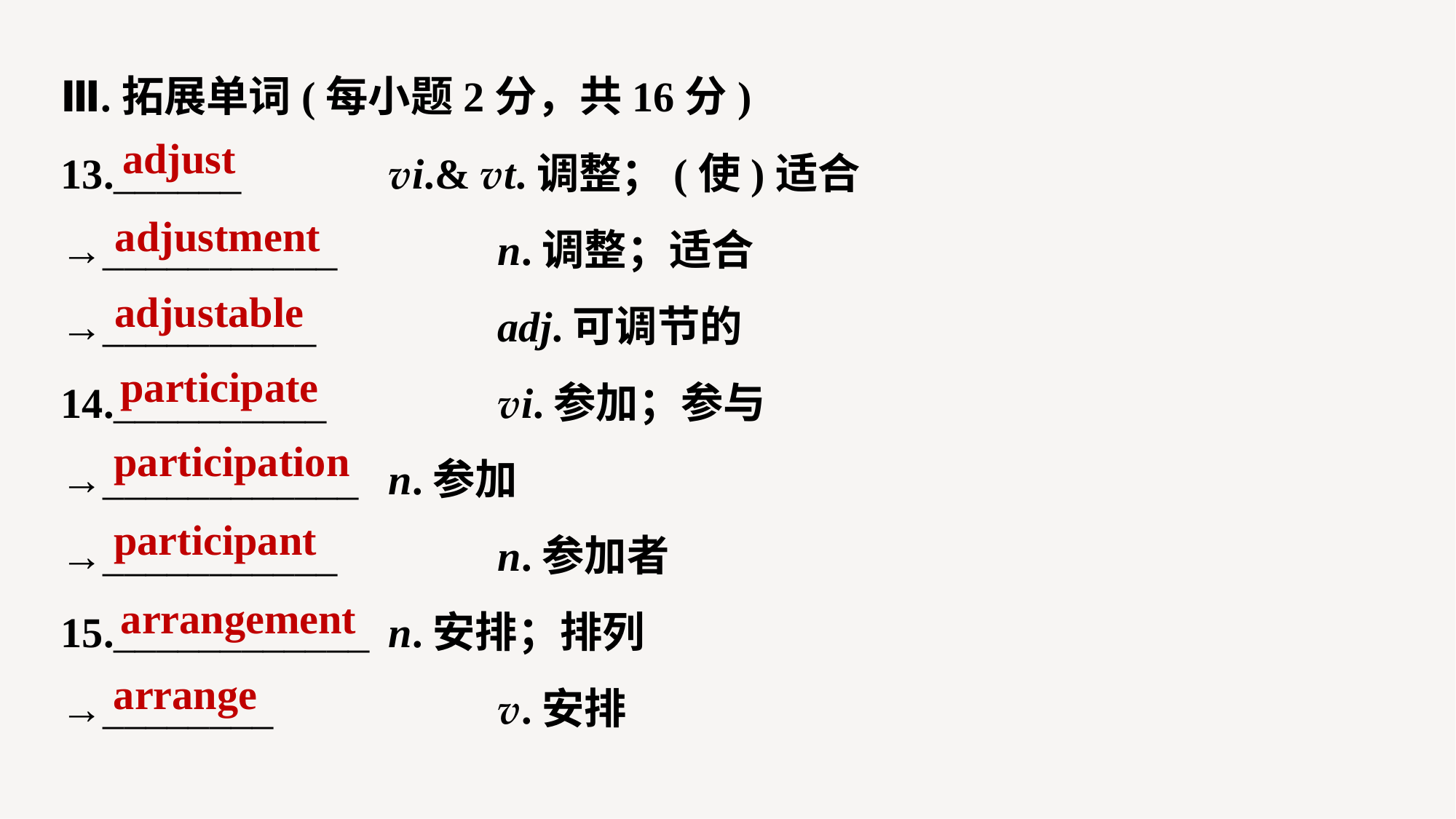

Ⅲ.拓展单词(每小题2分，共16分)
13.______ 		vi.& vt.调整；(使)适合
→___________ 		n.调整；适合
→__________ 		adj.可调节的
14.__________	 	vi.参加；参与
→____________ 	n.参加
→___________ 		n.参加者
15.____________ 	n.安排；排列
→________ 		v.安排
adjust
adjustment
adjustable
participate
participation
participant
arrangement
arrange